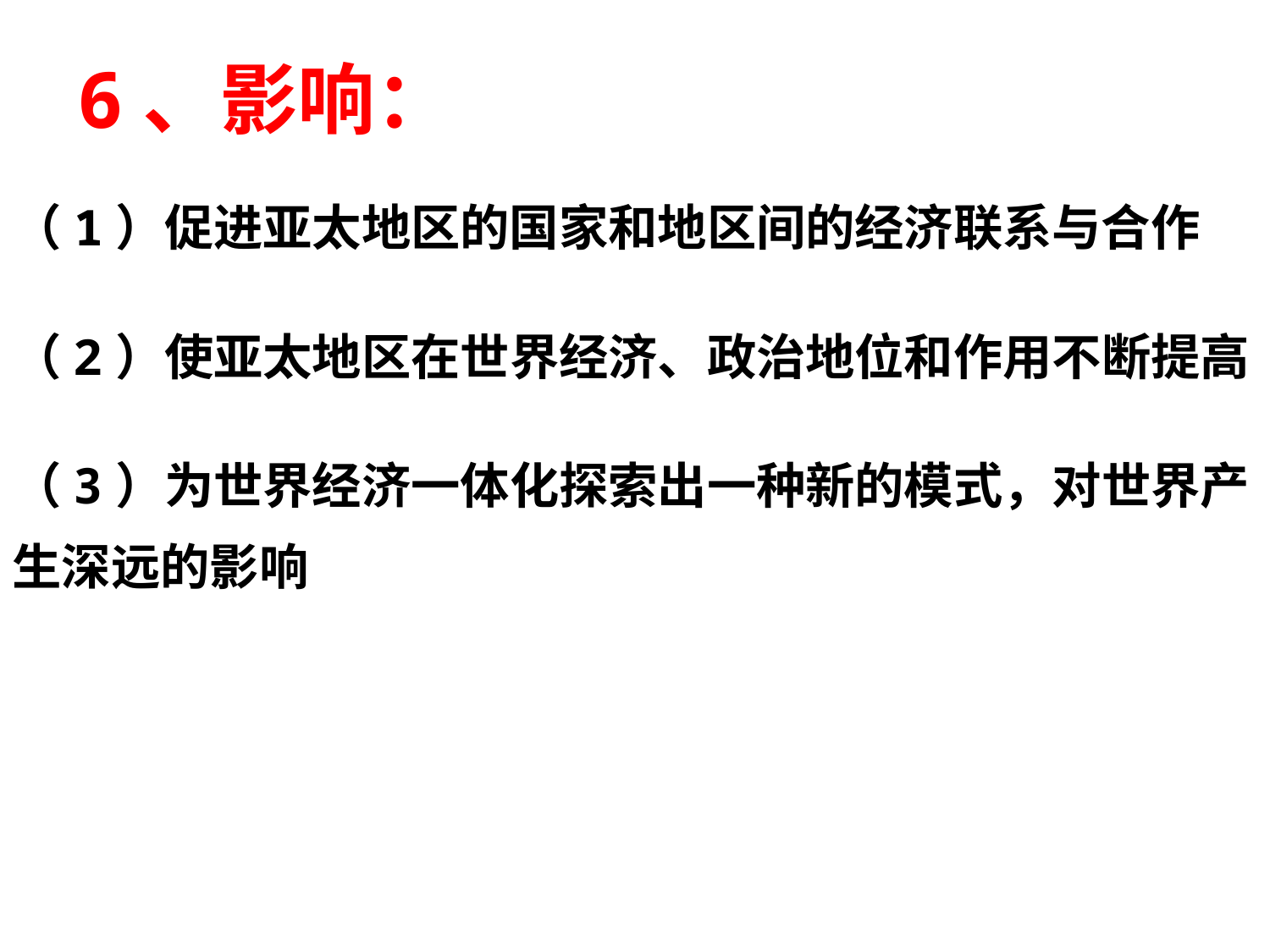

6、影响：
（1）促进亚太地区的国家和地区间的经济联系与合作
（2）使亚太地区在世界经济、政治地位和作用不断提高
（3）为世界经济一体化探索出一种新的模式，对世界产生深远的影响